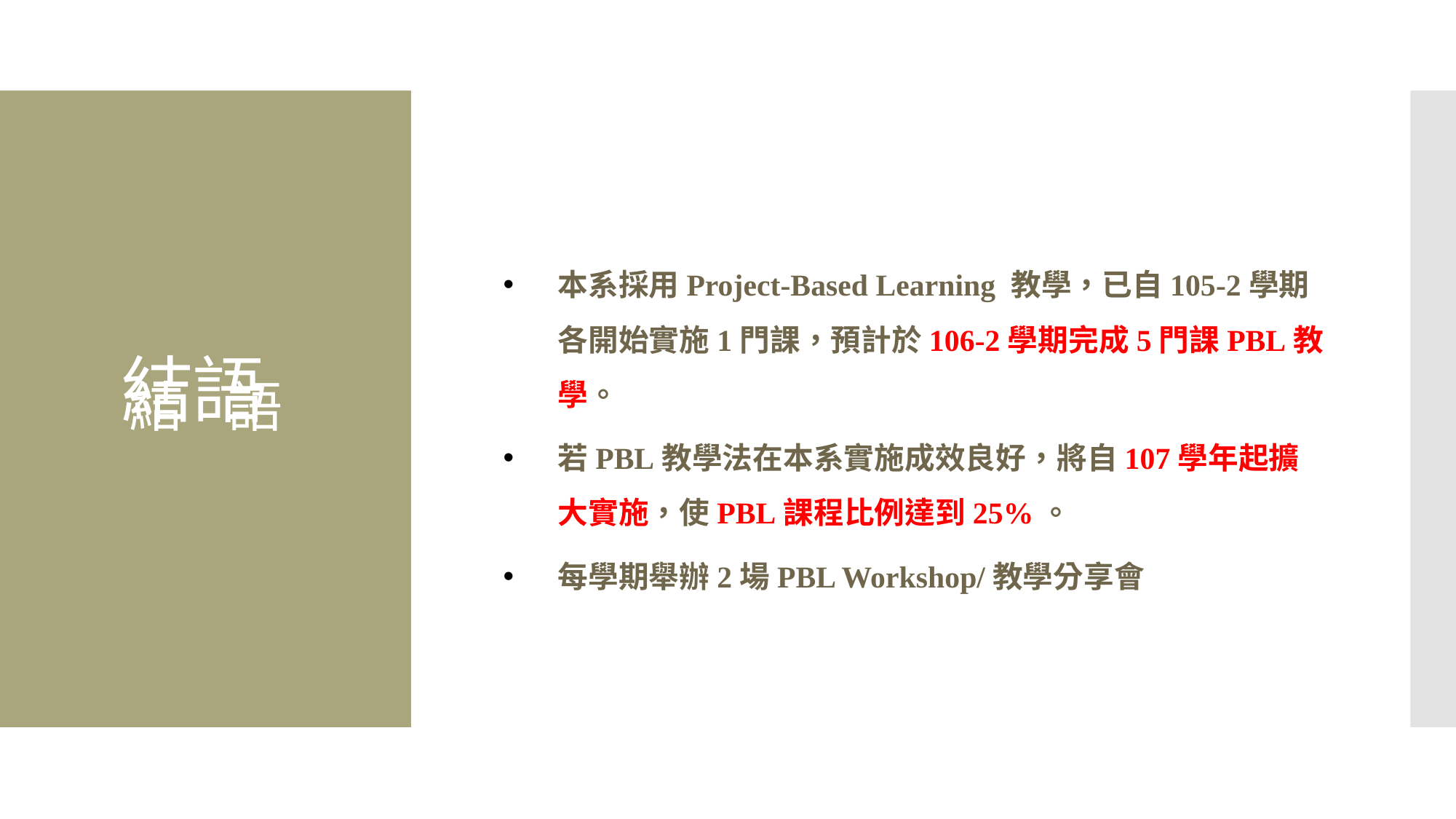

本系採用Project-Based Learning 教學，已自105-2學期各開始實施1門課，預計於106-2學期完成5門課PBL教學。
若PBL教學法在本系實施成效良好，將自107學年起擴大實施，使PBL課程比例達到25%。
每學期舉辦2場PBL Workshop/教學分享會

# 結    語
結語
19